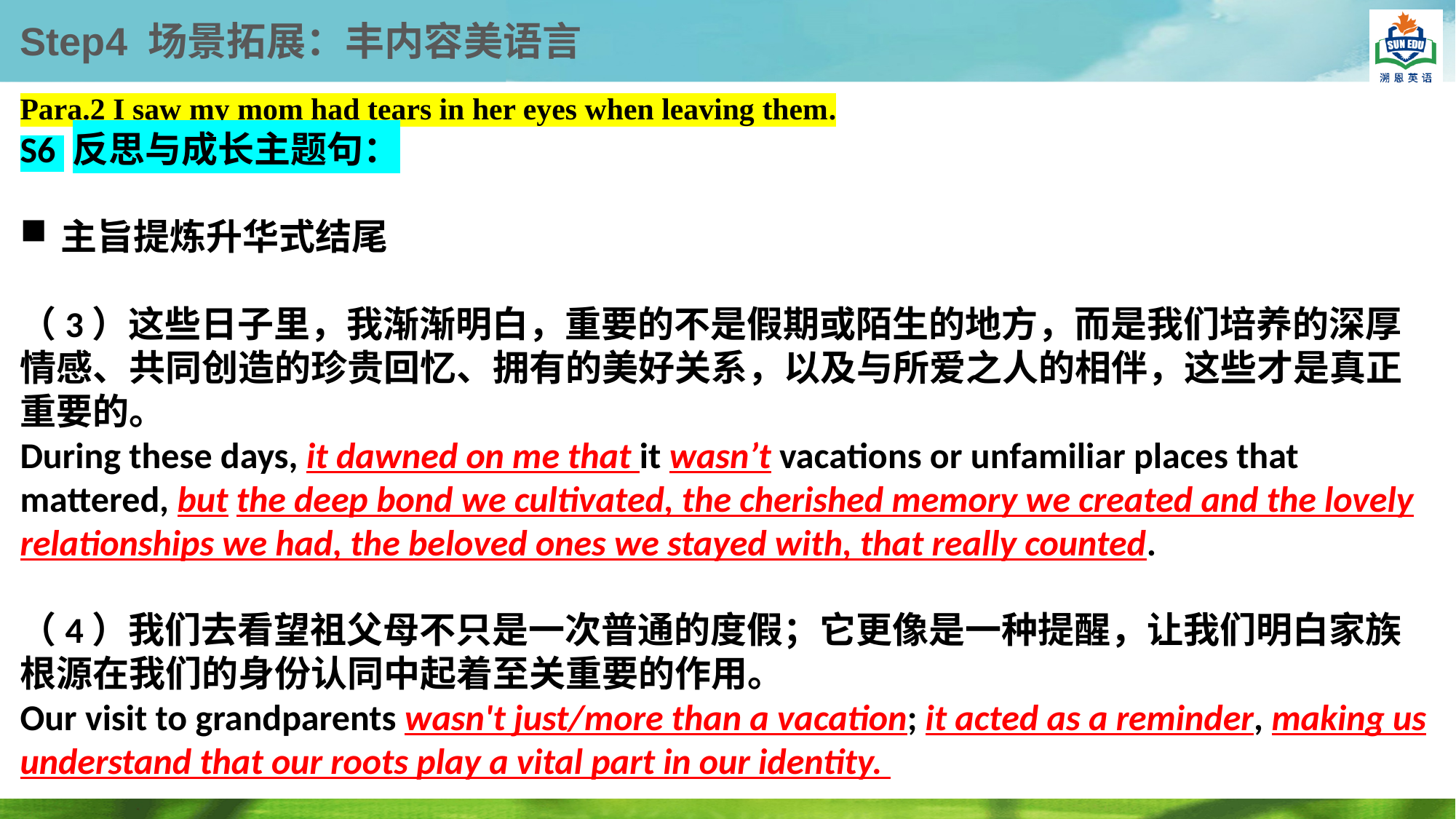

Step4 场景拓展：丰内容美语言
Para.2 I saw my mom had tears in her eyes when leaving them.
S6 反思与成长主题句：

主旨提炼升华式结尾

（3）这些日子里，我渐渐明白，重要的不是假期或陌生的地方，而是我们培养的深厚情感、共同创造的珍贵回忆、拥有的美好关系，以及与所爱之人的相伴，这些才是真正重要的。
During these days, it dawned on me that it wasn’t vacations or unfamiliar places that mattered, but the deep bond we cultivated, the cherished memory we created and the lovely relationships we had, the beloved ones we stayed with, that really counted.

（4）我们去看望祖父母不只是一次普通的度假；它更像是一种提醒，让我们明白家族根源在我们的身份认同中起着至关重要的作用。
Our visit to grandparents wasn't just/more than a vacation; it acted as a reminder, making us understand that our roots play a vital part in our identity.